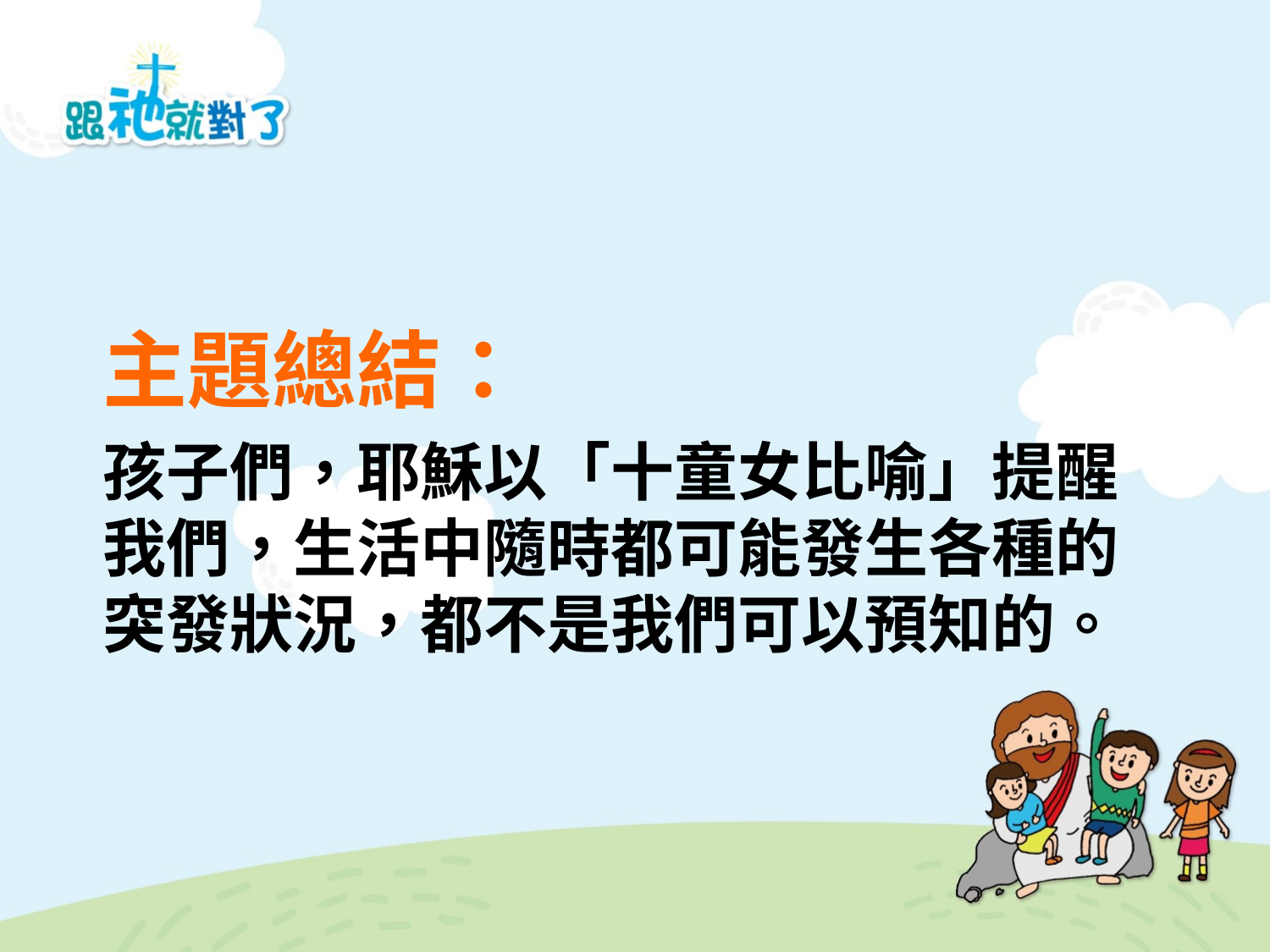

主題總結：
孩子們，耶穌以「十童女比喻」提醒我們，生活中隨時都可能發生各種的突發狀況，都不是我們可以預知的。